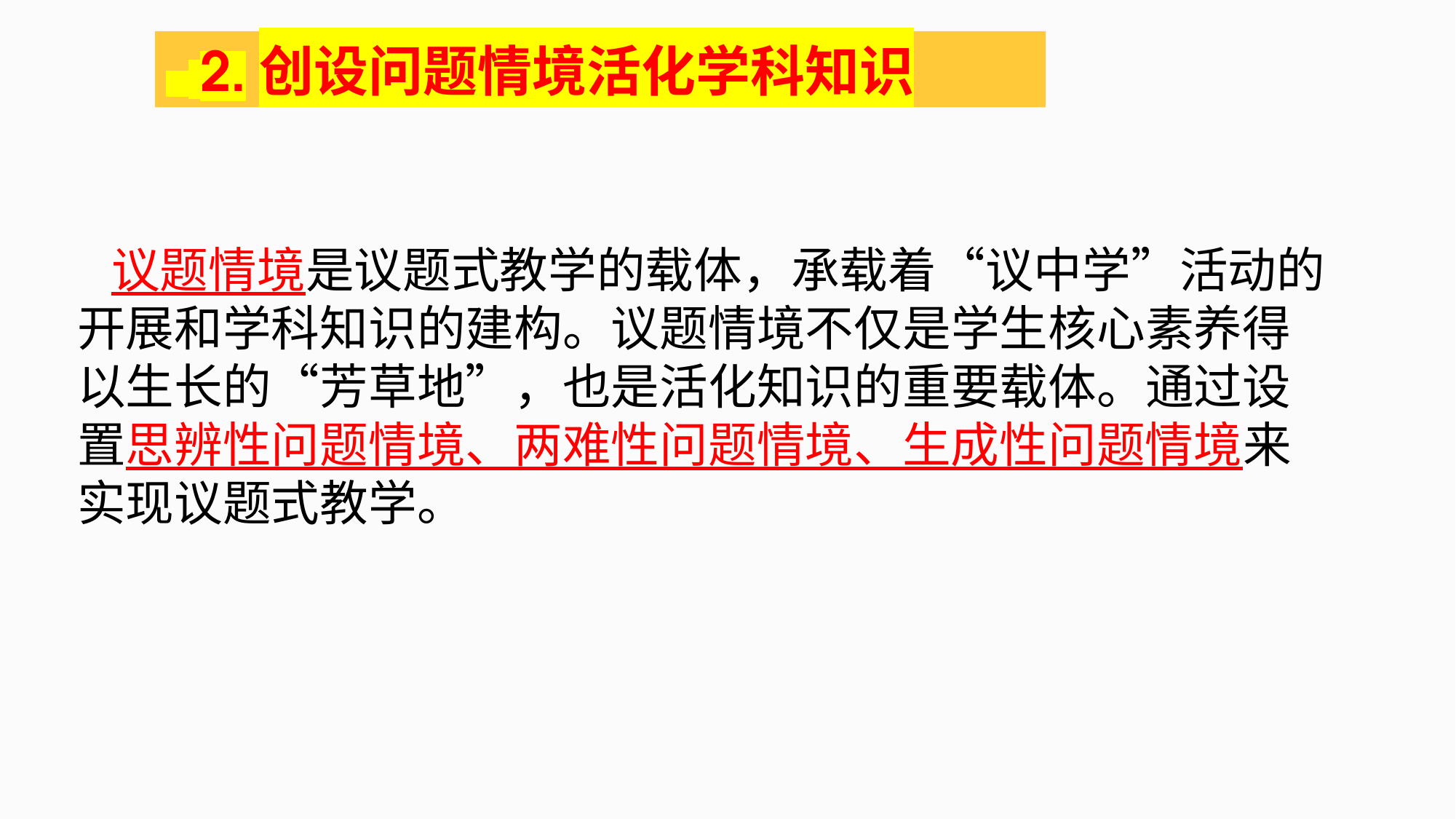

2.创设问题情境活化学科知识
    议题情境是议题式教学的载体，承载着“议中学”活动的开展和学科知识的建构。议题情境不仅是学生核心素养得以生长的“芳草地”，也是活化知识的重要载体。通过设置思辨性问题情境、两难性问题情境、生成性问题情境来实现议题式教学。